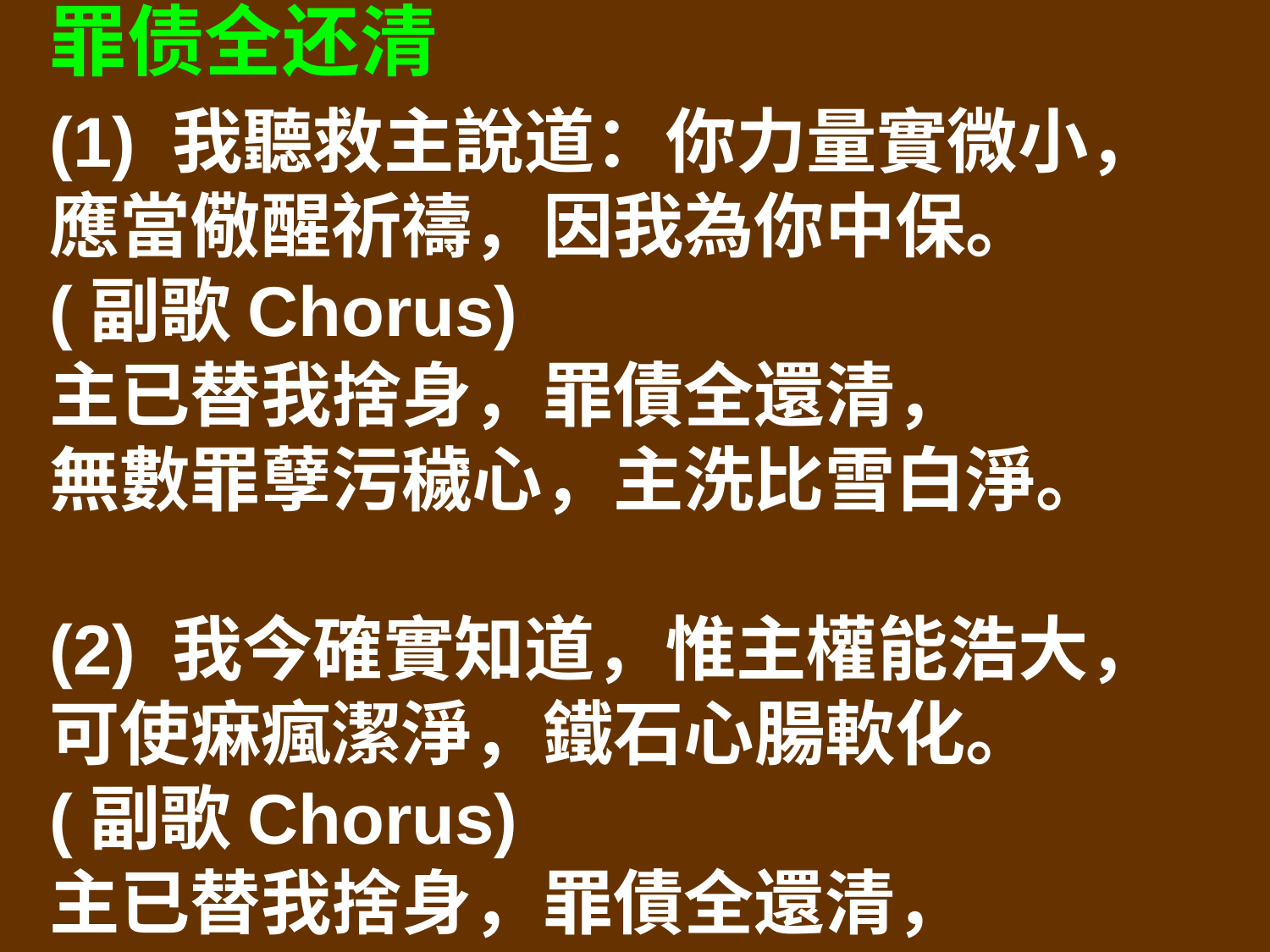

罪债全还清
(1) 我聽救主說道：你力量實微小，
應當儆醒祈禱，因我為你中保。
(副歌Chorus)
主已替我捨身，罪債全還清，
無數罪孽污穢心，主洗比雪白淨。

(2) 我今確實知道，惟主權能浩大，
可使痳瘋潔淨，鐵石心腸軟化。
(副歌Chorus)
主已替我捨身，罪債全還清，